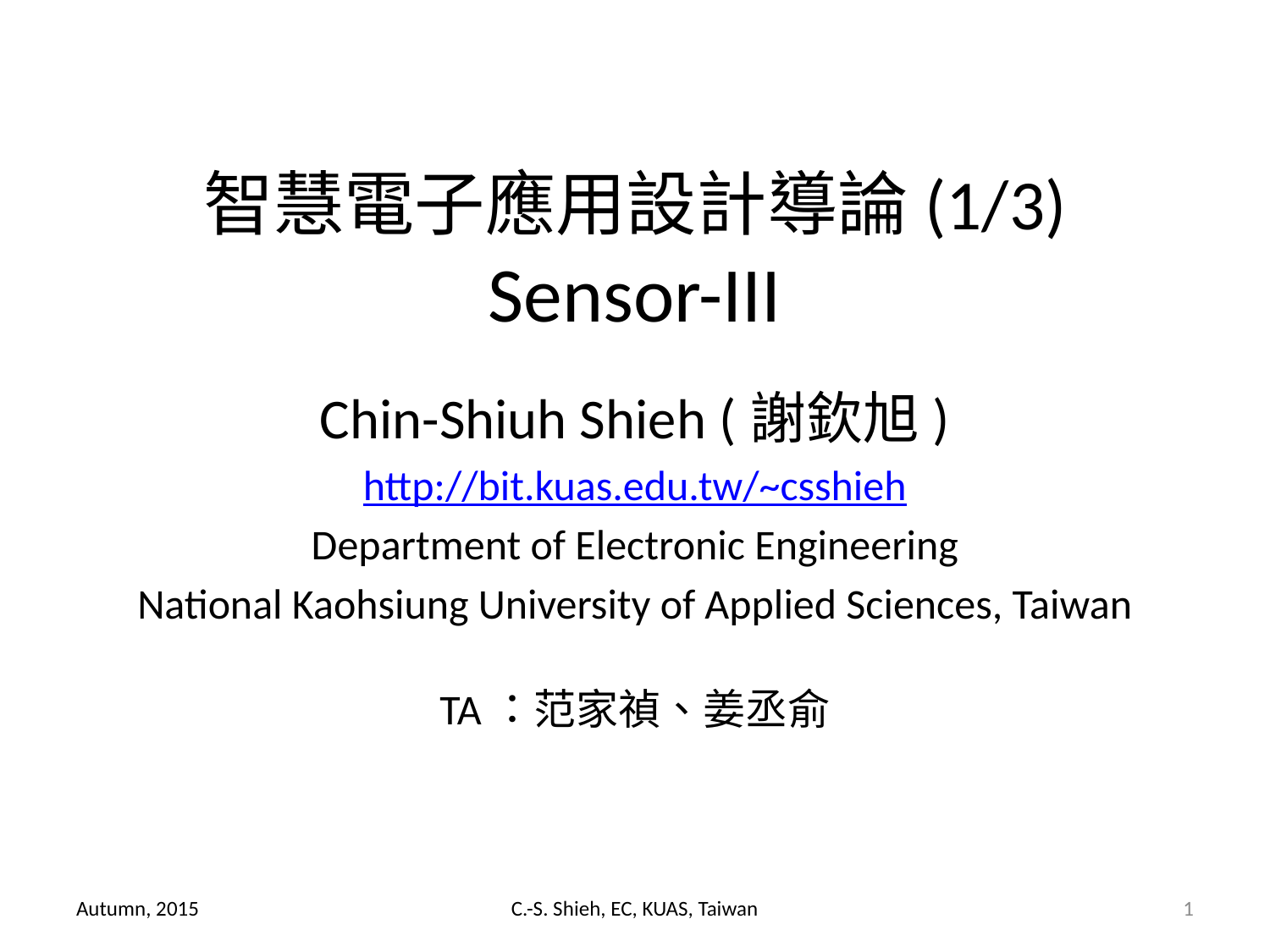

# 智慧電子應用設計導論(1/3) Sensor-III
Chin-Shiuh Shieh (謝欽旭)
http://bit.kuas.edu.tw/~csshieh
Department of Electronic Engineering
National Kaohsiung University of Applied Sciences, Taiwan
TA：范家禎、姜丞俞
Autumn, 2015
C.-S. Shieh, EC, KUAS, Taiwan
1